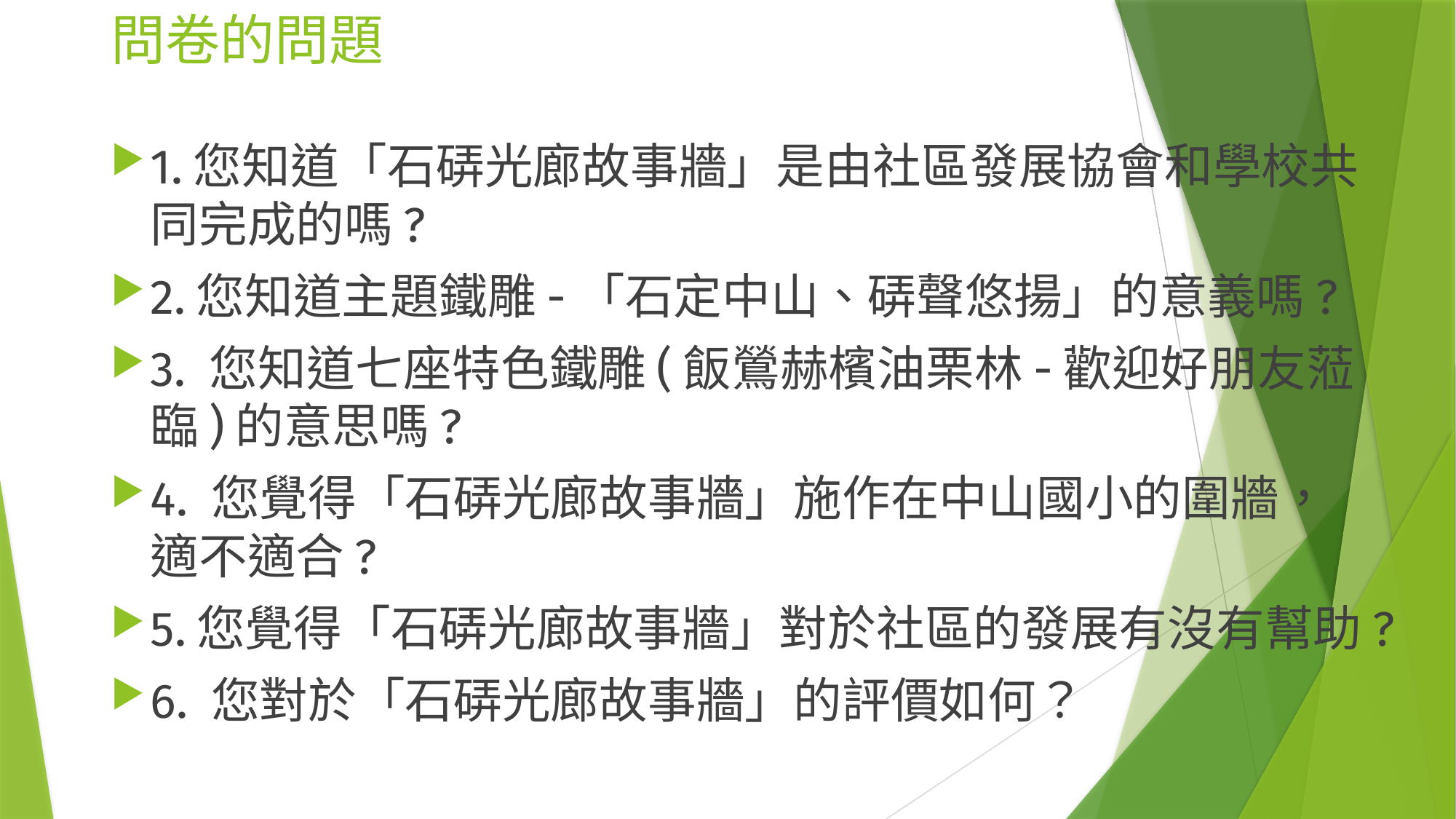

# 問卷的問題
1.您知道「石硦光廊故事牆」是由社區發展協會和學校共同完成的嗎?
2.您知道主題鐵雕-「石定中山、硦聲悠揚」的意義嗎?
3. 您知道七座特色鐵雕(飯鶯赫檳油栗林-歡迎好朋友蒞臨)的意思嗎?
4. 您覺得「石硦光廊故事牆」施作在中山國小的圍牆，適不適合?
5.您覺得「石硦光廊故事牆」對於社區的發展有沒有幫助?
6. 您對於「石硦光廊故事牆」的評價如何？